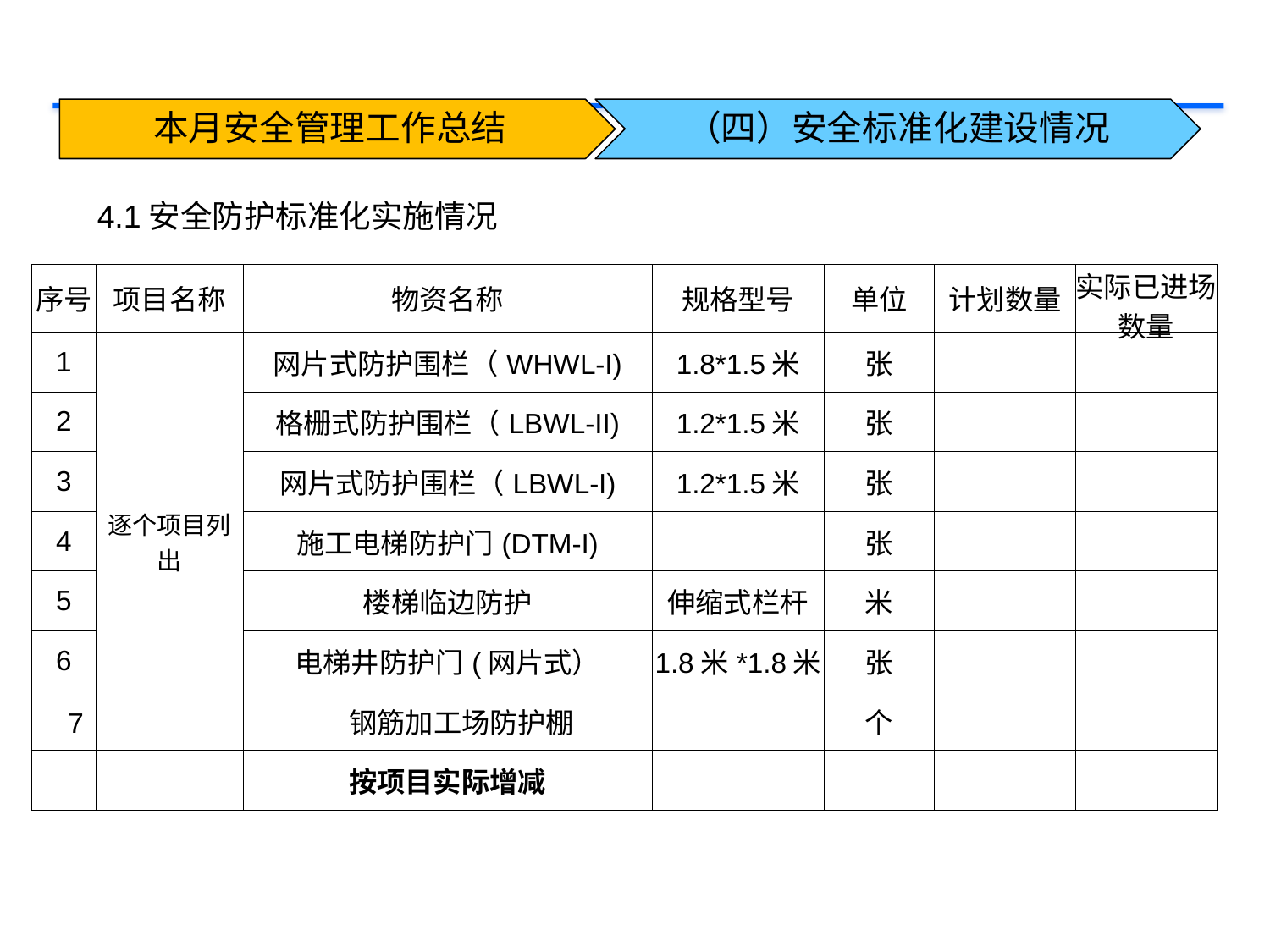

本月安全管理工作总结
（四）安全标准化建设情况
4.1安全防护标准化实施情况
| 序号 | 项目名称 | 物资名称 | 规格型号 | 单位 | 计划数量 | 实际已进场数量 |
| --- | --- | --- | --- | --- | --- | --- |
| 1 | 逐个项目列出 | 网片式防护围栏（WHWL-I) | 1.8\*1.5米 | 张 |  |  |
| 2 |  | 格栅式防护围栏（LBWL-II) | 1.2\*1.5米 | 张 |  |  |
| 3 |  | 网片式防护围栏（LBWL-I) | 1.2\*1.5米 | 张 |  |  |
| 4 |  | 施工电梯防护门(DTM-I) |  | 张 |  |  |
| 5 |  | 楼梯临边防护 | 伸缩式栏杆 | 米 |  |  |
| 6 |  | 电梯井防护门(网片式） | 1.8米\*1.8米 | 张 |  |  |
| 7 |  | 钢筋加工场防护棚 |  | 个 |  |  |
|  |  | 按项目实际增减 |  |  |  |  |